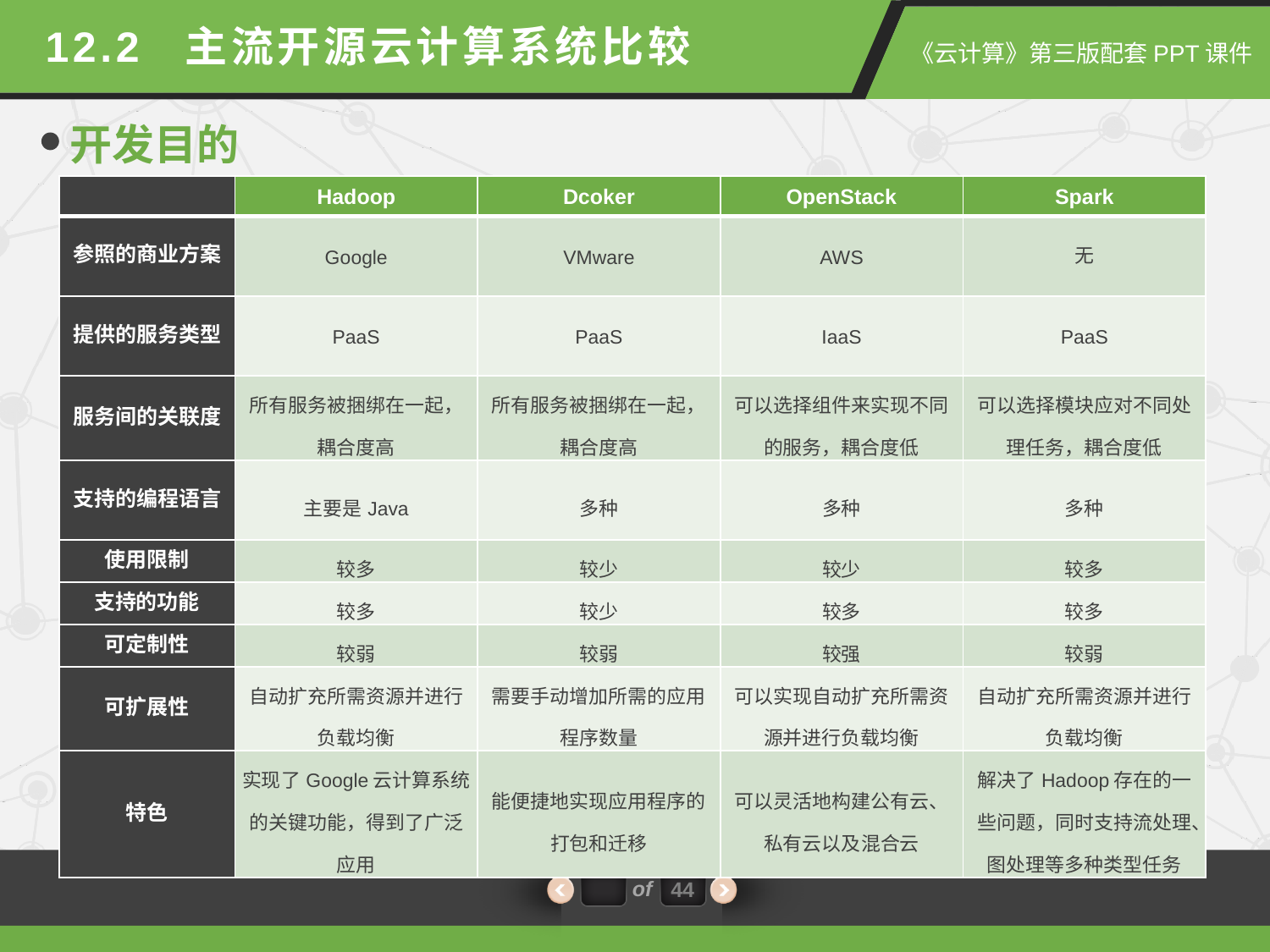

12.2  主流开源云计算系统比较
开发目的

|  | Hadoop | Dcoker | OpenStack | Spark |
| --- | --- | --- | --- | --- |
| 参照的商业方案 | Google | VMware | AWS | 无 |
| 提供的服务类型 | PaaS | PaaS | IaaS | PaaS |
| 服务间的关联度 | 所有服务被捆绑在一起，耦合度高 | 所有服务被捆绑在一起，耦合度高 | 可以选择组件来实现不同的服务，耦合度低 | 可以选择模块应对不同处理任务，耦合度低 |
| 支持的编程语言 | 主要是Java | 多种 | 多种 | 多种 |
| 使用限制 | 较多 | 较少 | 较少 | 较多 |
| 支持的功能 | 较多 | 较少 | 较多 | 较多 |
| 可定制性 | 较弱 | 较弱 | 较强 | 较弱 |
| 可扩展性 | 自动扩充所需资源并进行负载均衡 | 需要手动增加所需的应用程序数量 | 可以实现自动扩充所需资源并进行负载均衡 | 自动扩充所需资源并进行负载均衡 |
| 特色 | 实现了Google云计算系统的关键功能，得到了广泛应用 | 能便捷地实现应用程序的打包和迁移 | 可以灵活地构建公有云、私有云以及混合云 | 解决了Hadoop存在的一些问题，同时支持流处理、图处理等多种类型任务 |
22